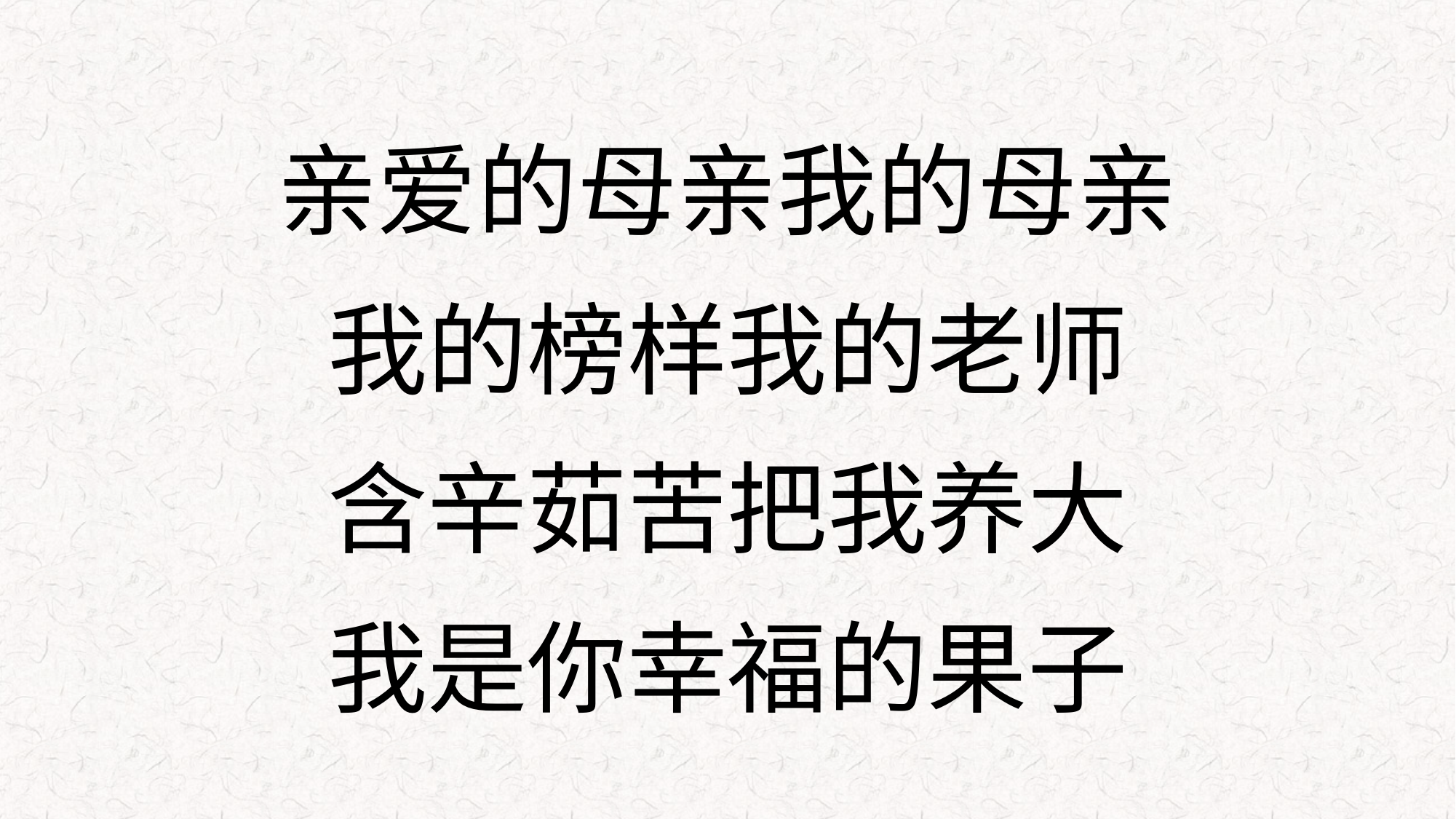

亲爱的母亲我的母亲
我的榜样我的老师
含辛茹苦把我养大
我是你幸福的果子